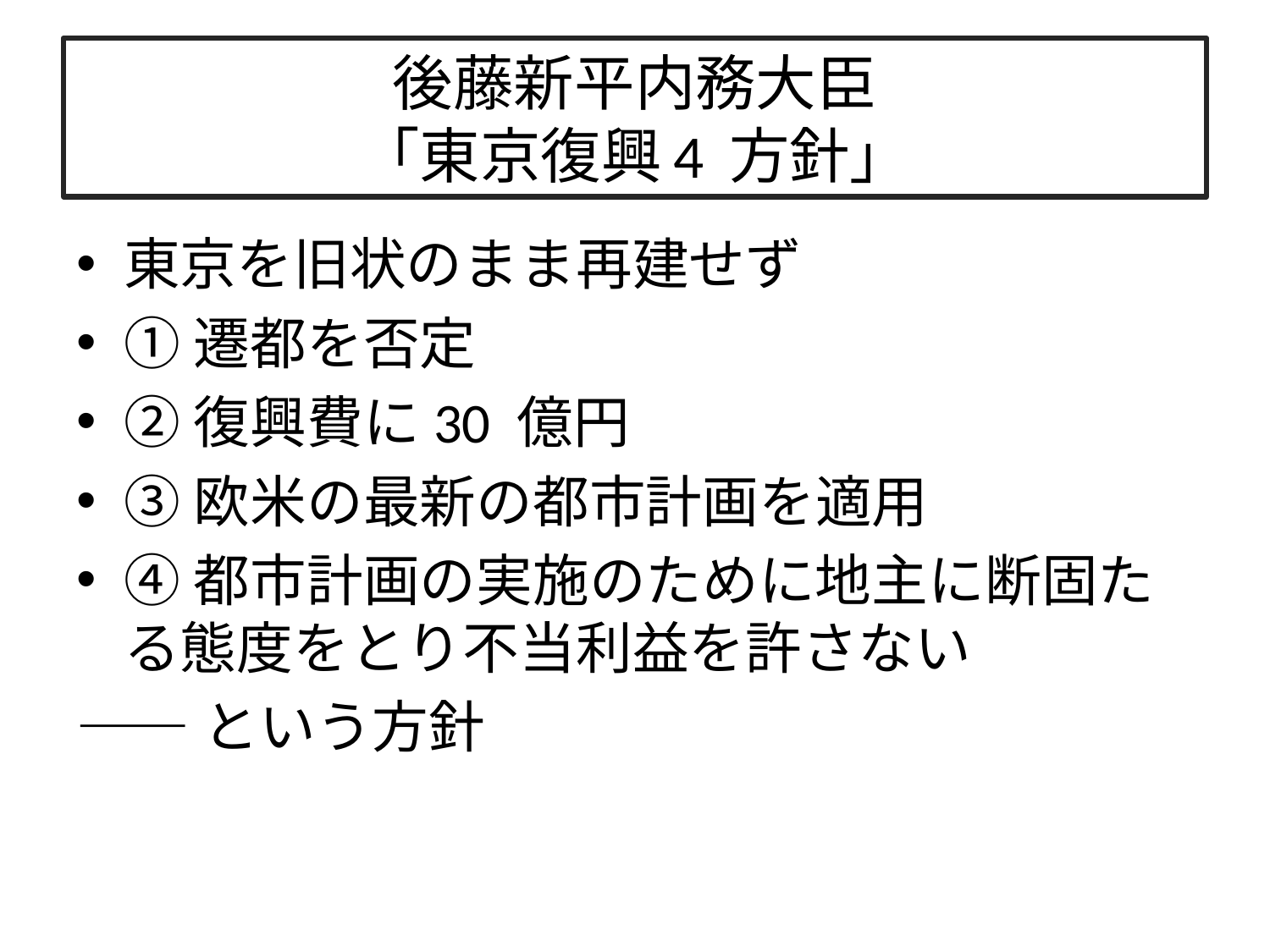

# 後藤新平内務大臣 「東京復興4 方針」
東京を旧状のまま再建せず
①遷都を否定
②復興費に30 億円
③欧米の最新の都市計画を適用
④都市計画の実施のために地主に断固たる態度をとり不当利益を許さない
――という方針